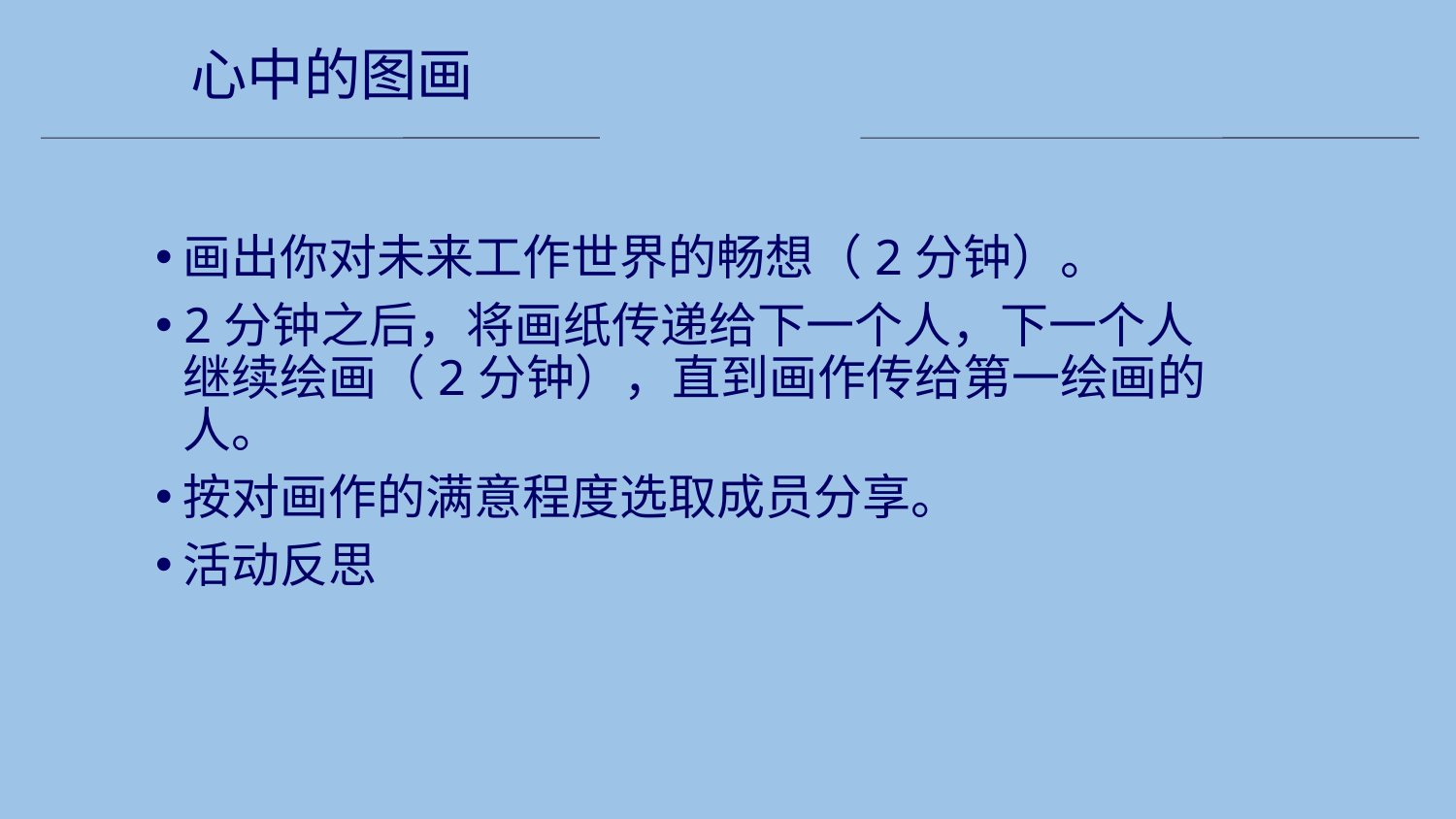

心中的图画

画出你对未来工作世界的畅想（2分钟）。
2分钟之后，将画纸传递给下一个人，下一个人继续绘画（2分钟），直到画作传给第一绘画的人。
按对画作的满意程度选取成员分享。
活动反思